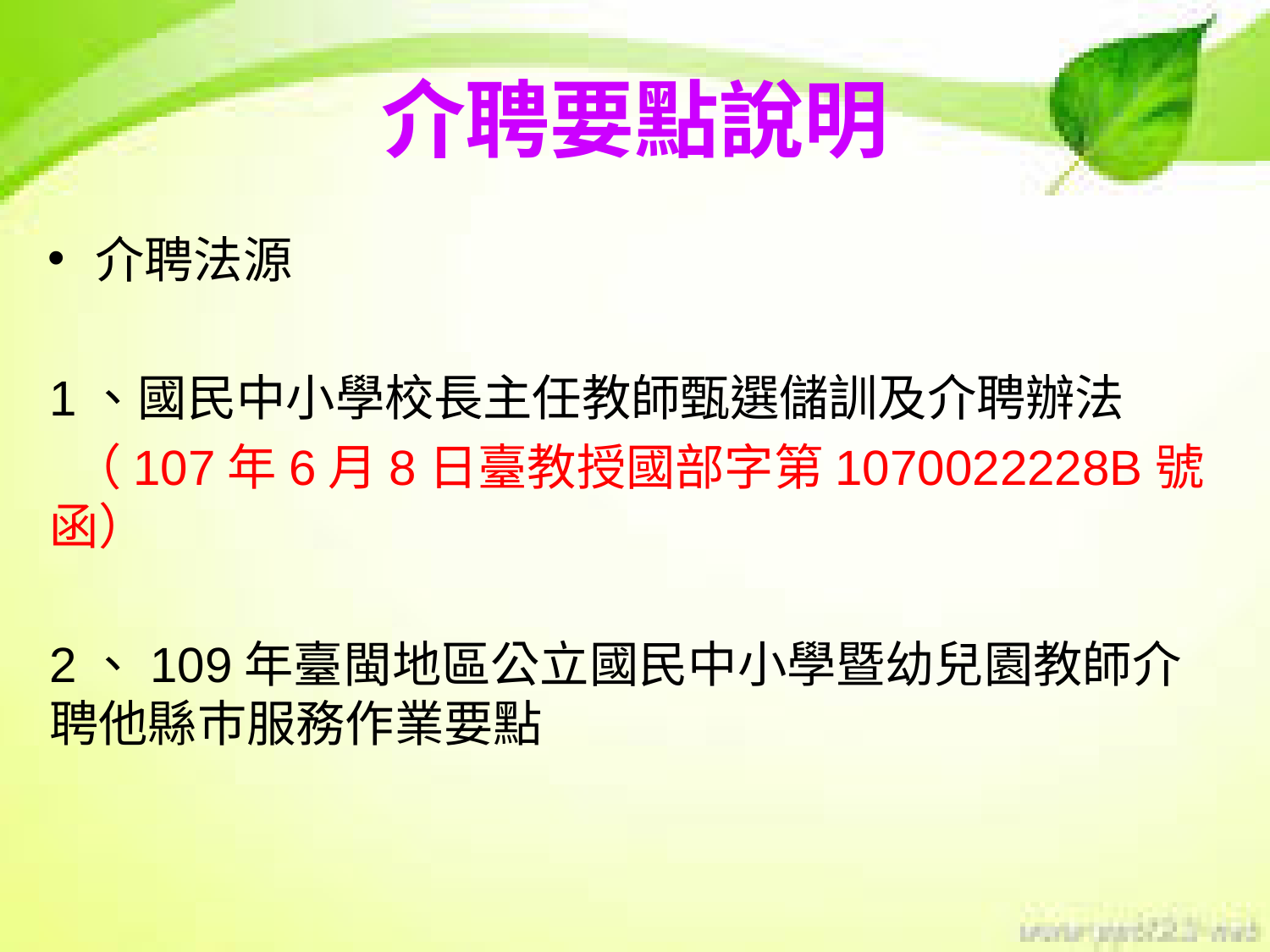

# 介聘要點說明
介聘法源

1、國民中小學校長主任教師甄選儲訓及介聘辦法
 （107年6月8日臺教授國部字第1070022228B號函）

2、109年臺閩地區公立國民中小學暨幼兒園教師介聘他縣巿服務作業要點